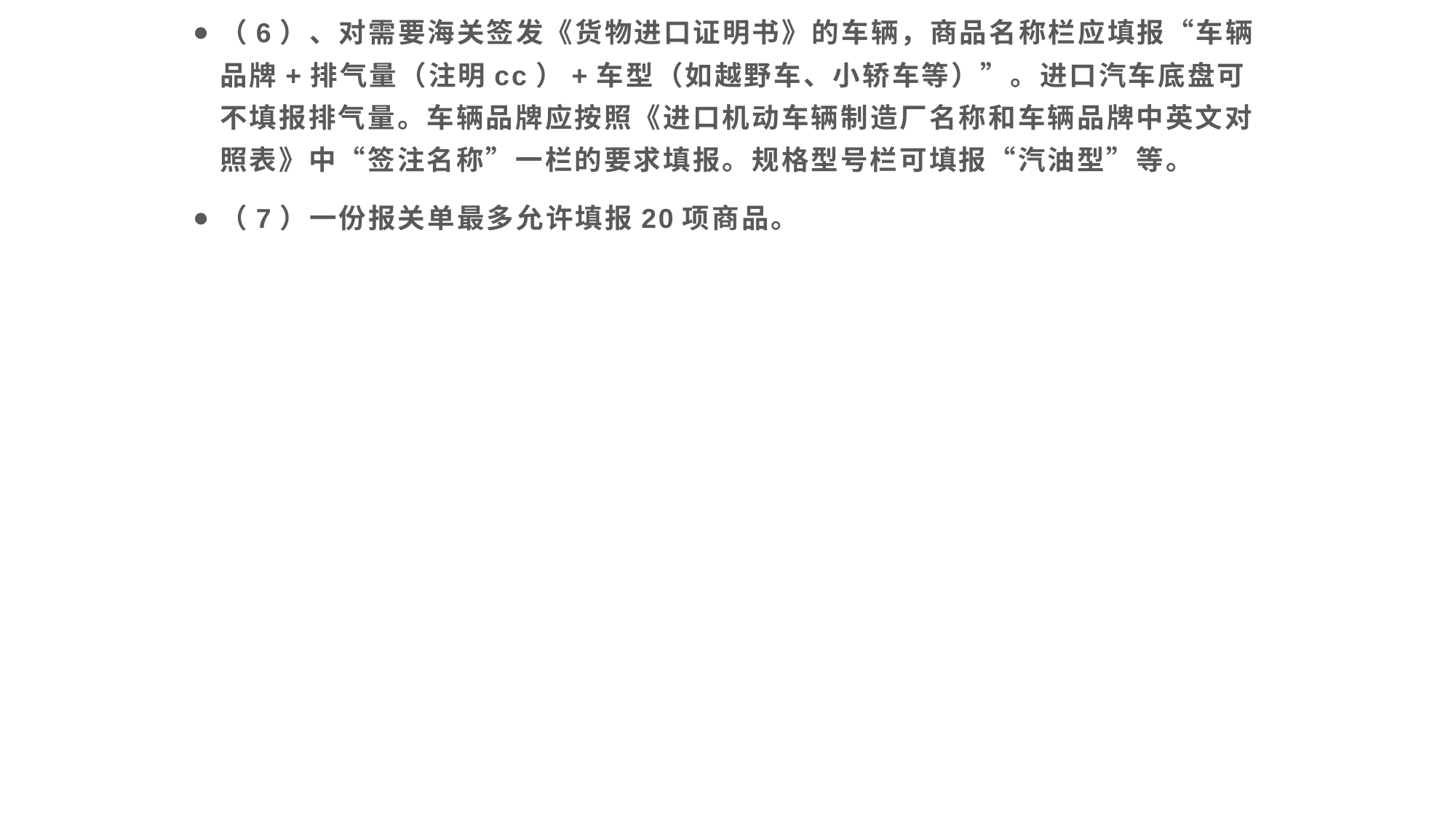

（6）、对需要海关签发《货物进口证明书》的车辆，商品名称栏应填报“车辆品牌+排气量（注明cc）+车型（如越野车、小轿车等）”。进口汽车底盘可不填报排气量。车辆品牌应按照《进口机动车辆制造厂名称和车辆品牌中英文对照表》中“签注名称”一栏的要求填报。规格型号栏可填报“汽油型”等。
（7）一份报关单最多允许填报20项商品。